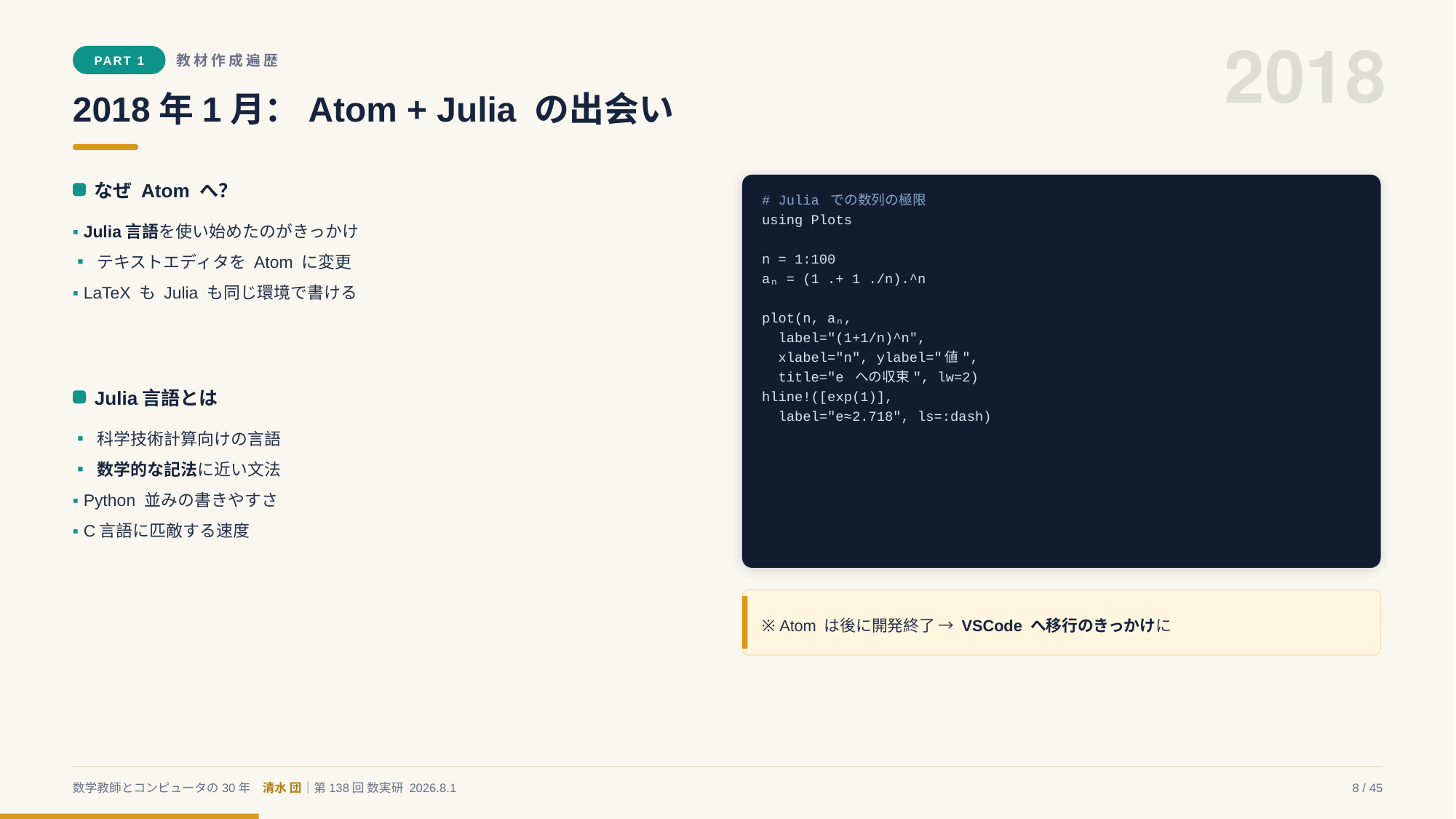

2018

PART 1
教材作成遍歴
2018年1月：Atom + Julia の出会い

なぜ Atom へ？

# Julia での数列の極限
using Plots

n = 1:100
aₙ = (1 .+ 1 ./n).^n

plot(n, aₙ,
  label="(1+1/n)^n",
  xlabel="n", ylabel="値",
  title="e への収束", lw=2)
hline!([exp(1)],
  label="e≈2.718", ls=:dash)
▪ Julia言語を使い始めたのがきっかけ
▪ テキストエディタを Atom に変更
▪ LaTeX も Julia も同じ環境で書ける
Julia言語とは

▪ 科学技術計算向けの言語
▪ 数学的な記法に近い文法
▪ Python 並みの書きやすさ
▪ C言語に匹敵する速度

※ Atom は後に開発終了 → VSCode へ移行のきっかけに

数学教師とコンピュータの30年　清水 団｜第138回 数実研 2026.8.1
8 / 45